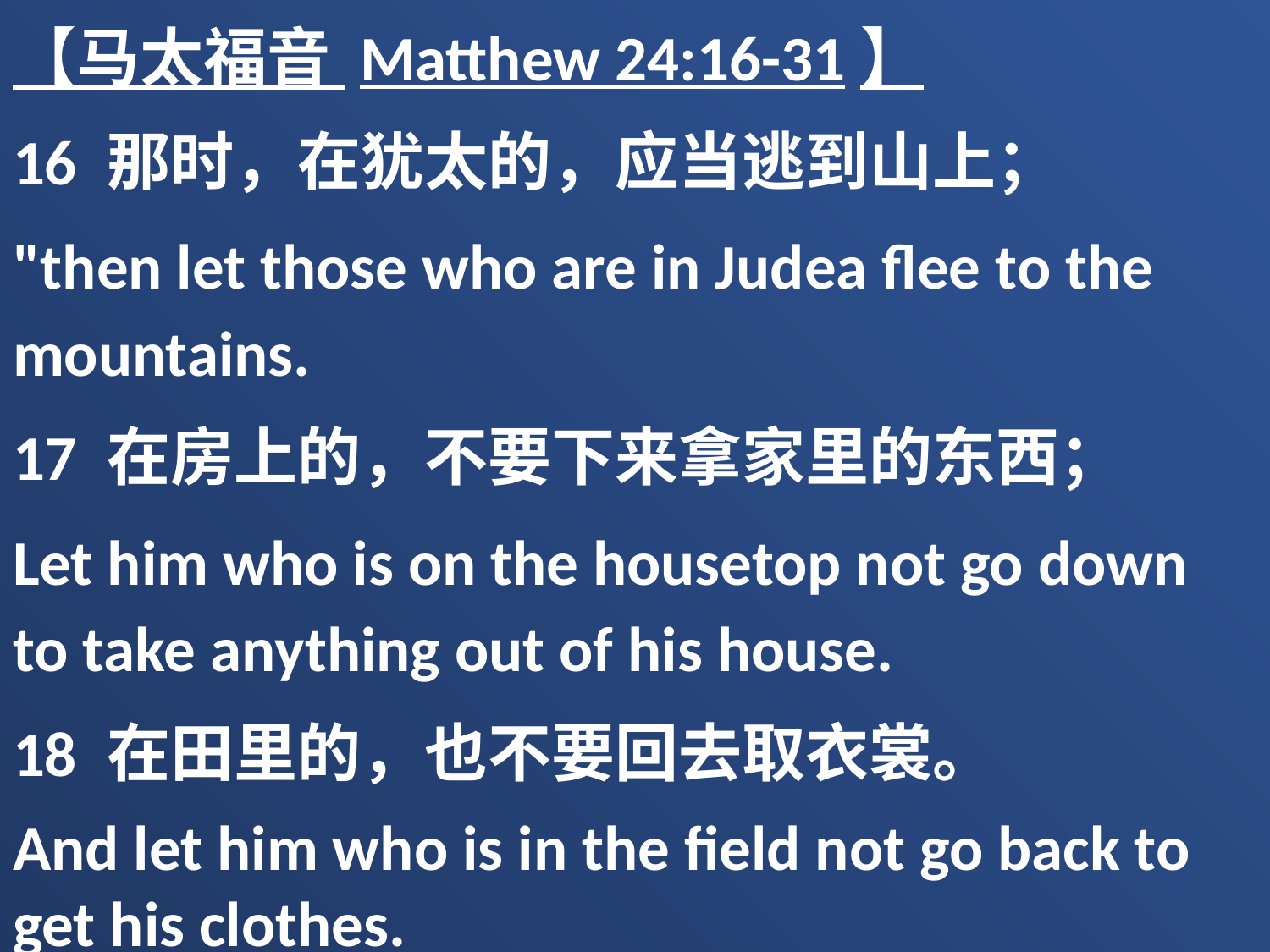

【马太福音 Matthew 24:16-31】
16 那时，在犹太的，应当逃到山上；
"then let those who are in Judea flee to the mountains.
17 在房上的，不要下来拿家里的东西；
Let him who is on the housetop not go down to take anything out of his house.
18 在田里的，也不要回去取衣裳。
And let him who is in the field not go back to get his clothes.